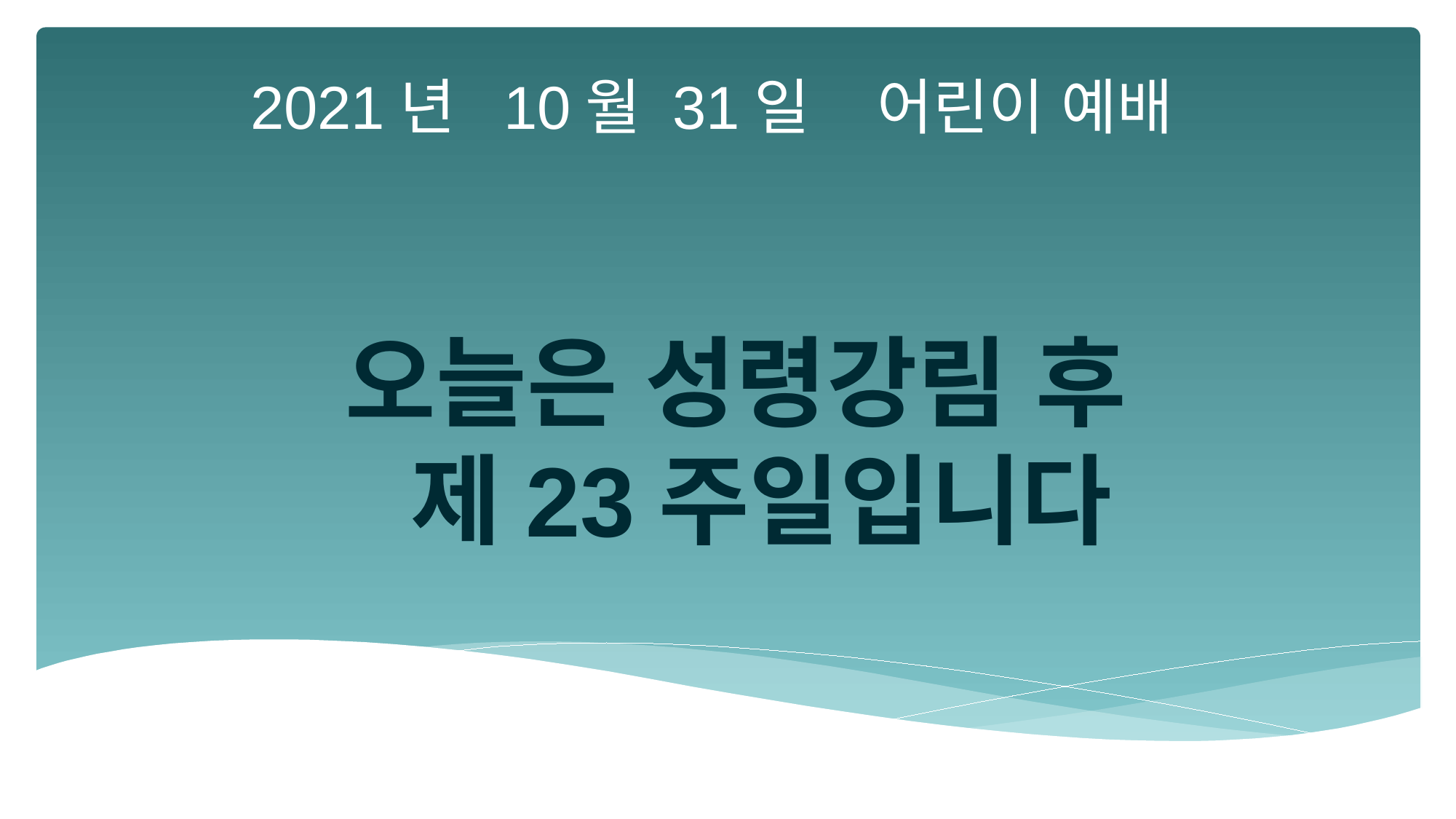

2021년  10월 31일    어린이 예배
오늘은 성령강림 후
 제23주일입니다